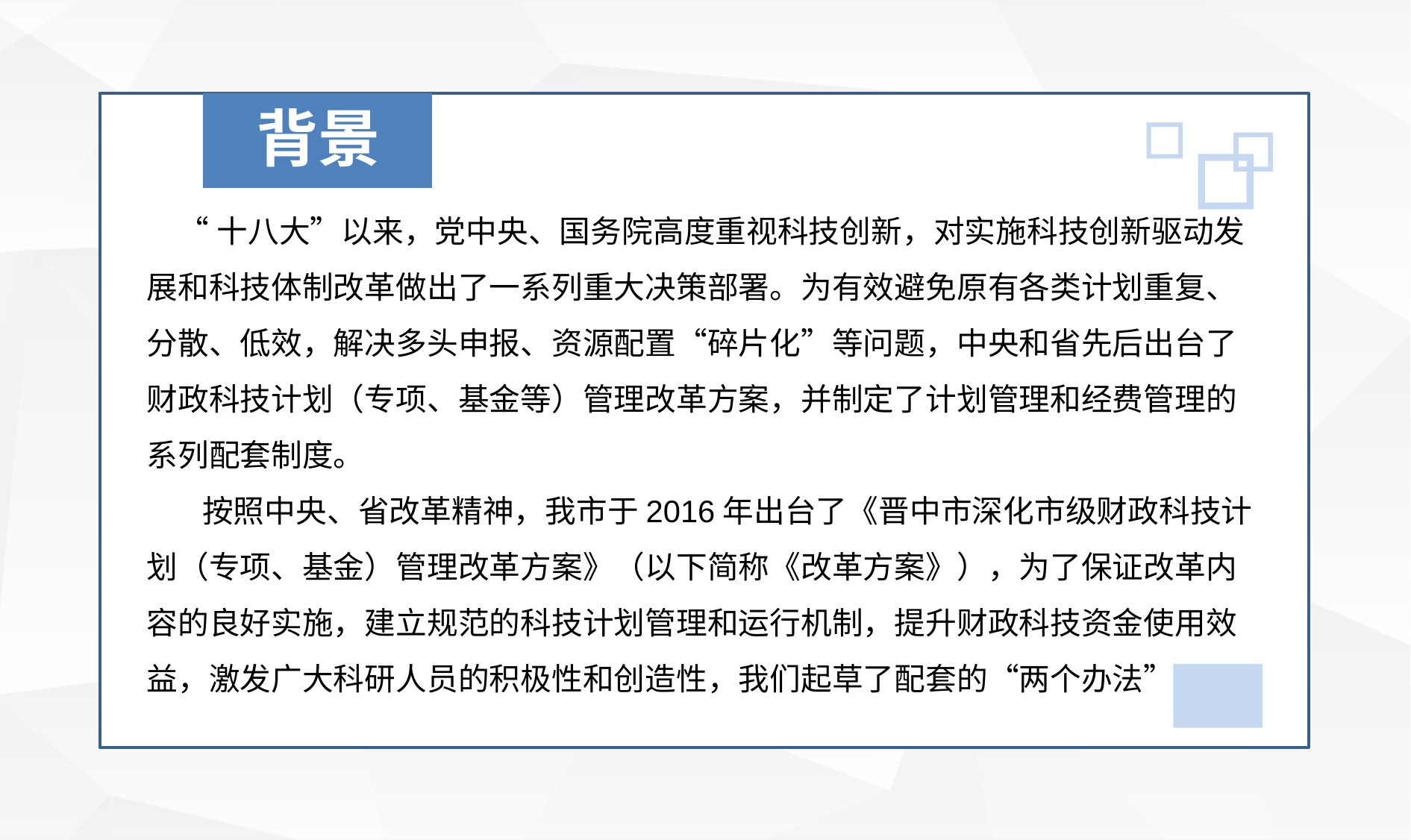

背景

     “十八大”以来，党中央、国务院高度重视科技创新，对实施科技创新驱动发展和科技体制改革做出了一系列重大决策部署。为有效避免原有各类计划重复、分散、低效，解决多头申报、资源配置“碎片化”等问题，中央和省先后出台了财政科技计划（专项、基金等）管理改革方案，并制定了计划管理和经费管理的系列配套制度。
       按照中央、省改革精神，我市于2016年出台了《晋中市深化市级财政科技计划（专项、基金）管理改革方案》（以下简称《改革方案》），为了保证改革内容的良好实施，建立规范的科技计划管理和运行机制，提升财政科技资金使用效益，激发广大科研人员的积极性和创造性，我们起草了配套的“两个办法”。